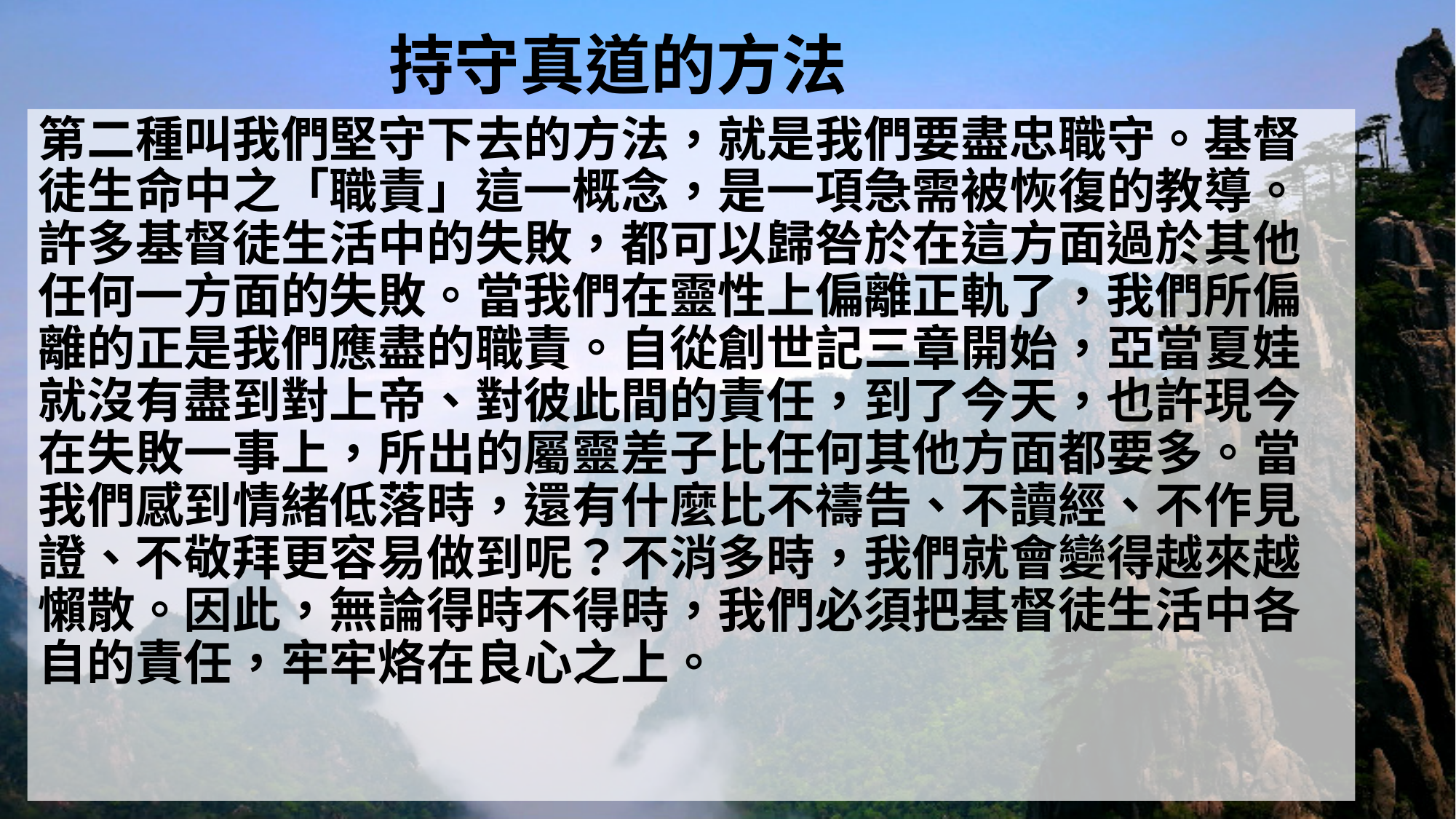

# 持守真道的方法
第二種叫我們堅守下去的方法，就是我們要盡忠職守。基督徒生命中之「職責」這一概念，是一項急需被恢復的教導。許多基督徒生活中的失敗，都可以歸咎於在這方面過於其他任何一方面的失敗。當我們在靈性上偏離正軌了，我們所偏離的正是我們應盡的職責。自從創世記三章開始，亞當夏娃就沒有盡到對上帝、對彼此間的責任，到了今天，也許現今在失敗一事上，所出的屬靈差子比任何其他方面都要多。當我們感到情緒低落時，還有什麼比不禱告、不讀經、不作見證、不敬拜更容易做到呢？不消多時，我們就會變得越來越懶散。因此，無論得時不得時，我們必須把基督徒生活中各自的責任，牢牢烙在良心之上。